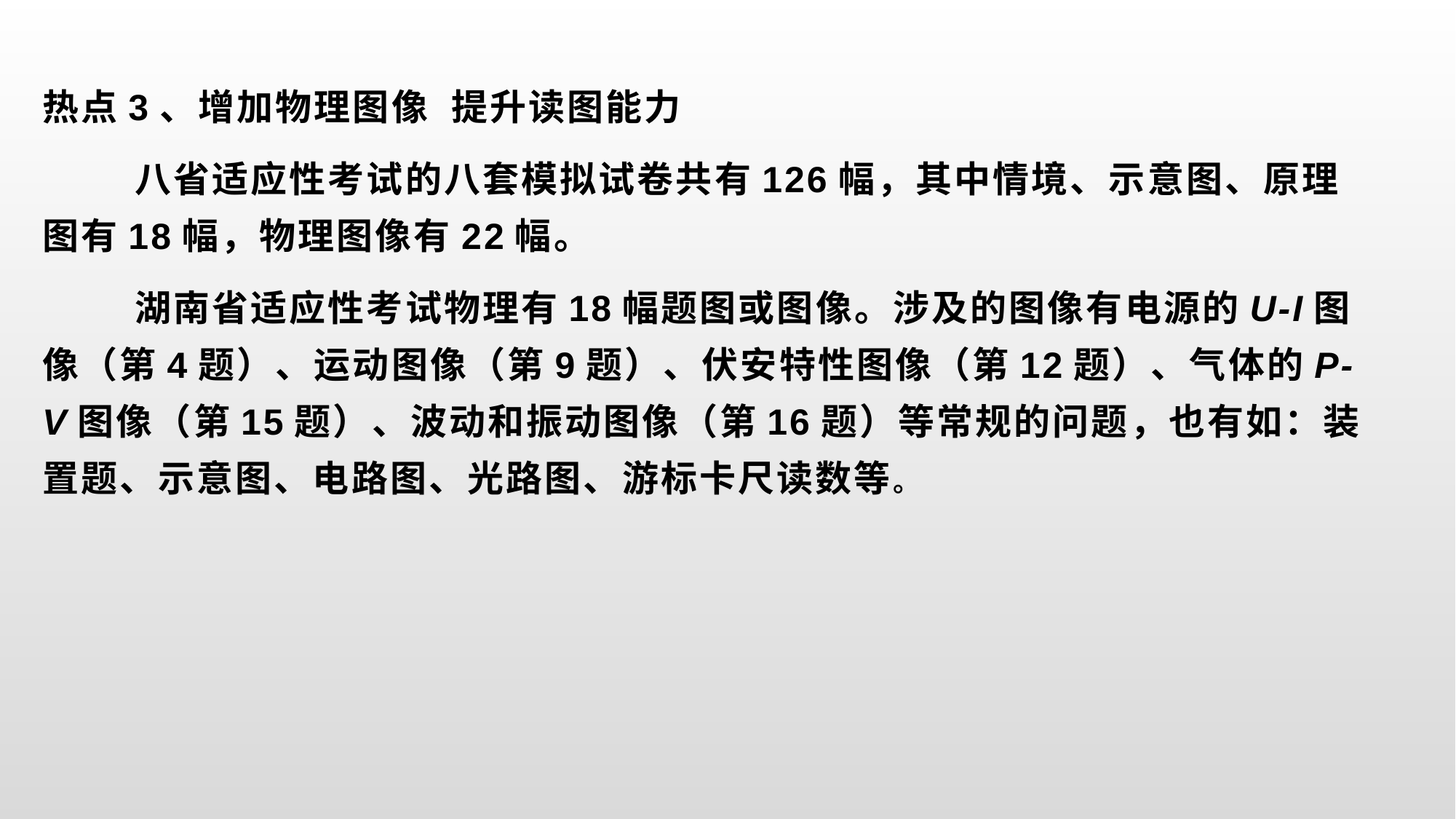

热点3、增加物理图像  提升读图能力
        八省适应性考试的八套模拟试卷共有126幅，其中情境、示意图、原理图有18幅，物理图像有22幅。
        湖南省适应性考试物理有18幅题图或图像。涉及的图像有电源的U-I图像（第4题）、运动图像（第9题）、伏安特性图像（第12题）、气体的P-V图像（第15题）、波动和振动图像（第16题）等常规的问题，也有如：装置题、示意图、电路图、光路图、游标卡尺读数等。